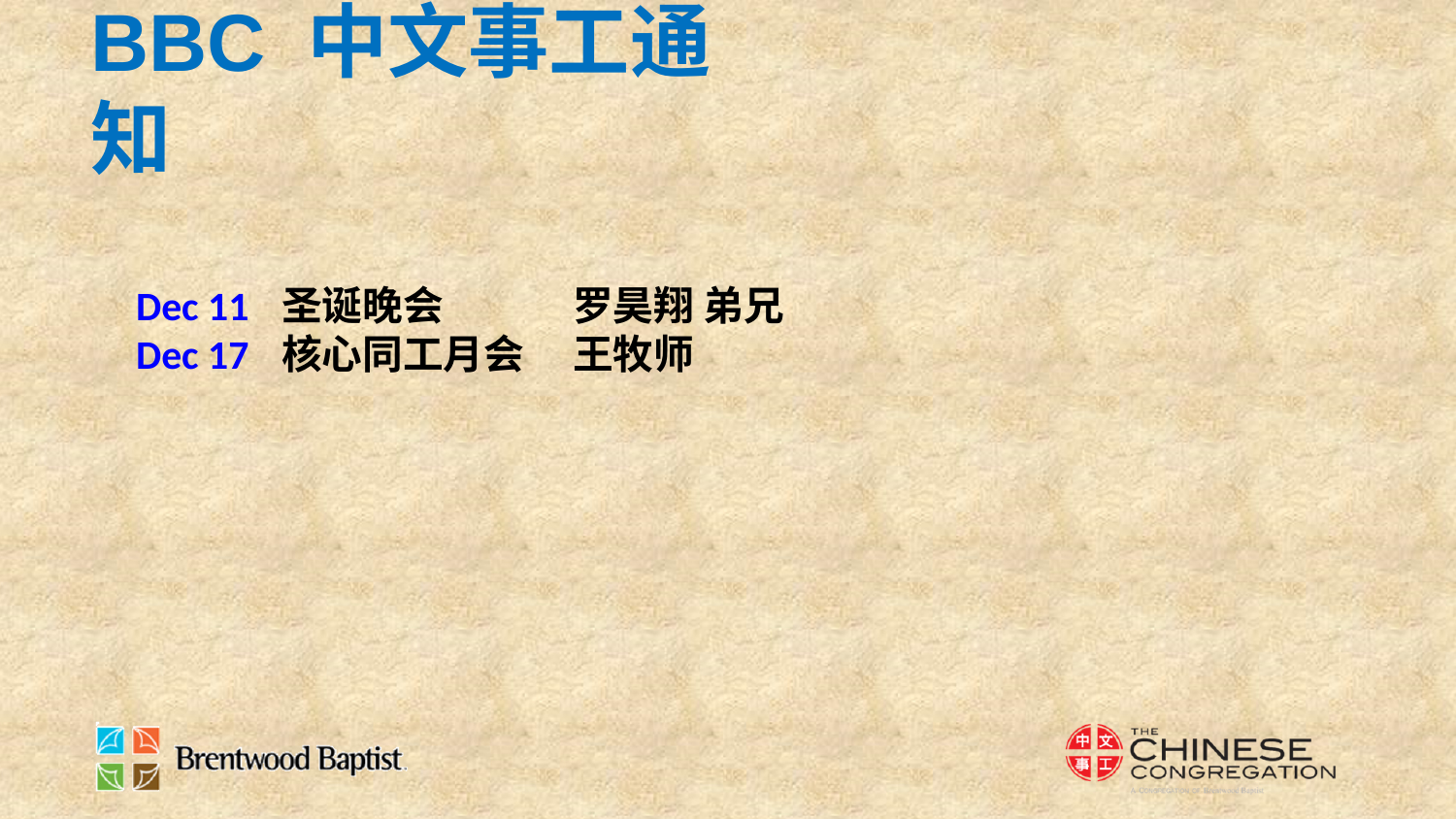

BBC 中文事工通知

Dec 11	圣诞晚会	罗昊翔 弟兄
Dec 17	核心同工月会	王牧师